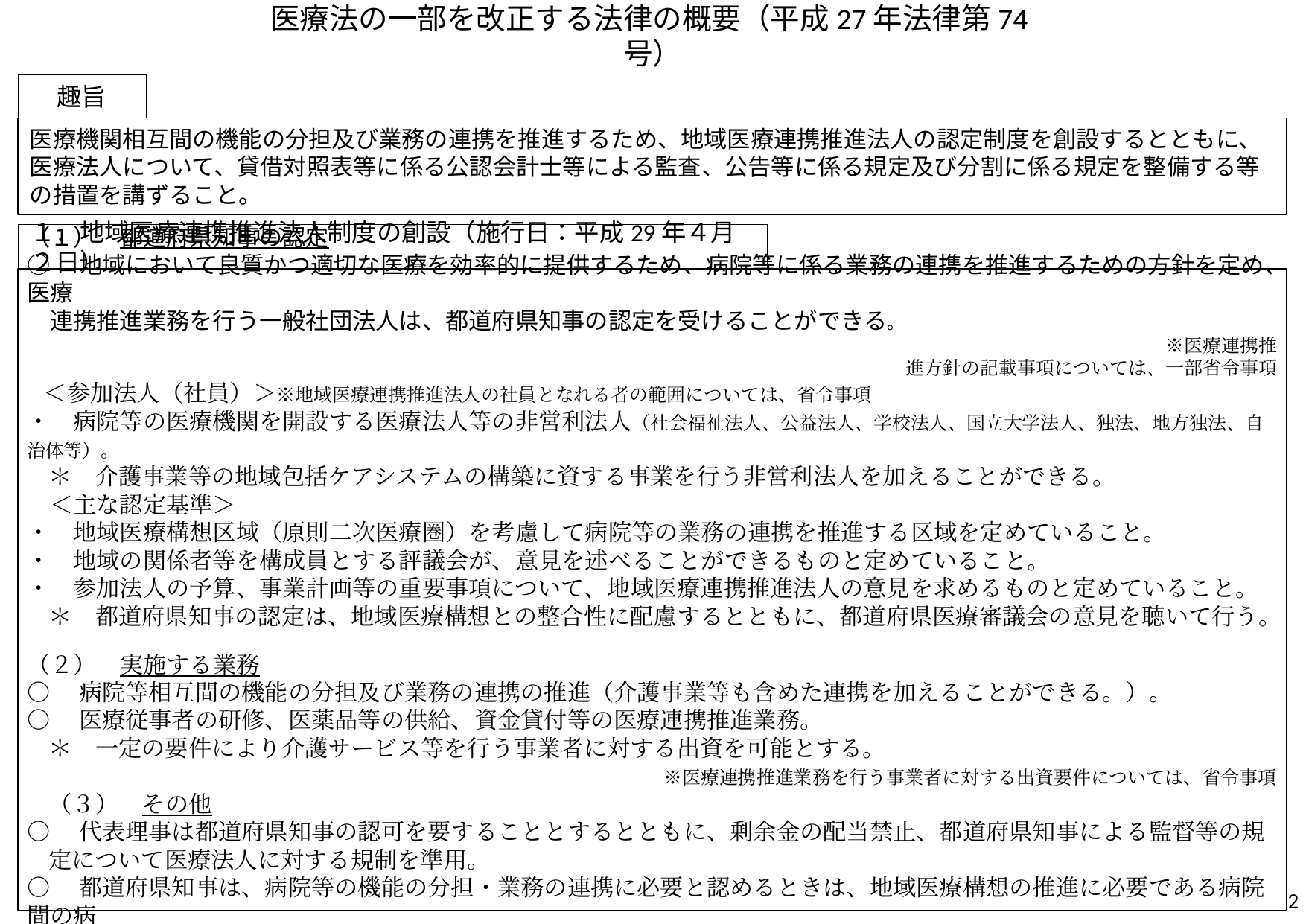

# 医療法の一部を改正する法律の概要（平成27年法律第74号）
趣旨
医療機関相互間の機能の分担及び業務の連携を推進するため、地域医療連携推進法人の認定制度を創設するとともに、医療法人について、貸借対照表等に係る公認会計士等による監査、公告等に係る規定及び分割に係る規定を整備する等の措置を講ずること。
１．地域医療連携推進法人制度の創設（施行日：平成29年４月２日）
（１）　都道府県知事の認定
○　地域において良質かつ適切な医療を効率的に提供するため、病院等に係る業務の連携を推進するための方針を定め、医療
　連携推進業務を行う一般社団法人は、都道府県知事の認定を受けることができる。
　　　　　　　　　　　　　　　　　　　　　　　　　　　　　　　　　　　　　　　　　　　　　　　　　　　　　　　　　　　　　　　　　　※医療連携推進方針の記載事項については、一部省令事項
　＜参加法人（社員）＞※地域医療連携推進法人の社員となれる者の範囲については、省令事項
・　病院等の医療機関を開設する医療法人等の非営利法人（社会福祉法人、公益法人、学校法人、国立大学法人、独法、地方独法、自治体等）。
＊　介護事業等の地域包括ケアシステムの構築に資する事業を行う非営利法人を加えることができる。
　＜主な認定基準＞
・　地域医療構想区域（原則二次医療圏）を考慮して病院等の業務の連携を推進する区域を定めていること。
・　地域の関係者等を構成員とする評議会が、意見を述べることができるものと定めていること。
・　参加法人の予算、事業計画等の重要事項について、地域医療連携推進法人の意見を求めるものと定めていること。
＊　都道府県知事の認定は、地域医療構想との整合性に配慮するとともに、都道府県医療審議会の意見を聴いて行う。

（２）　実施する業務
○　病院等相互間の機能の分担及び業務の連携の推進（介護事業等も含めた連携を加えることができる。）。
○　医療従事者の研修、医薬品等の供給、資金貸付等の医療連携推進業務。
＊　一定の要件により介護サービス等を行う事業者に対する出資を可能とする。
　　※医療連携推進業務を行う事業者に対する出資要件については、省令事項
（３）　その他
○　代表理事は都道府県知事の認可を要することとするとともに、剰余金の配当禁止、都道府県知事による監督等の規定について医療法人に対する規制を準用。
○　都道府県知事は、病院等の機能の分担・業務の連携に必要と認めるときは、地域医療構想の推進に必要である病院間の病
床の融通を許可することができる。
2